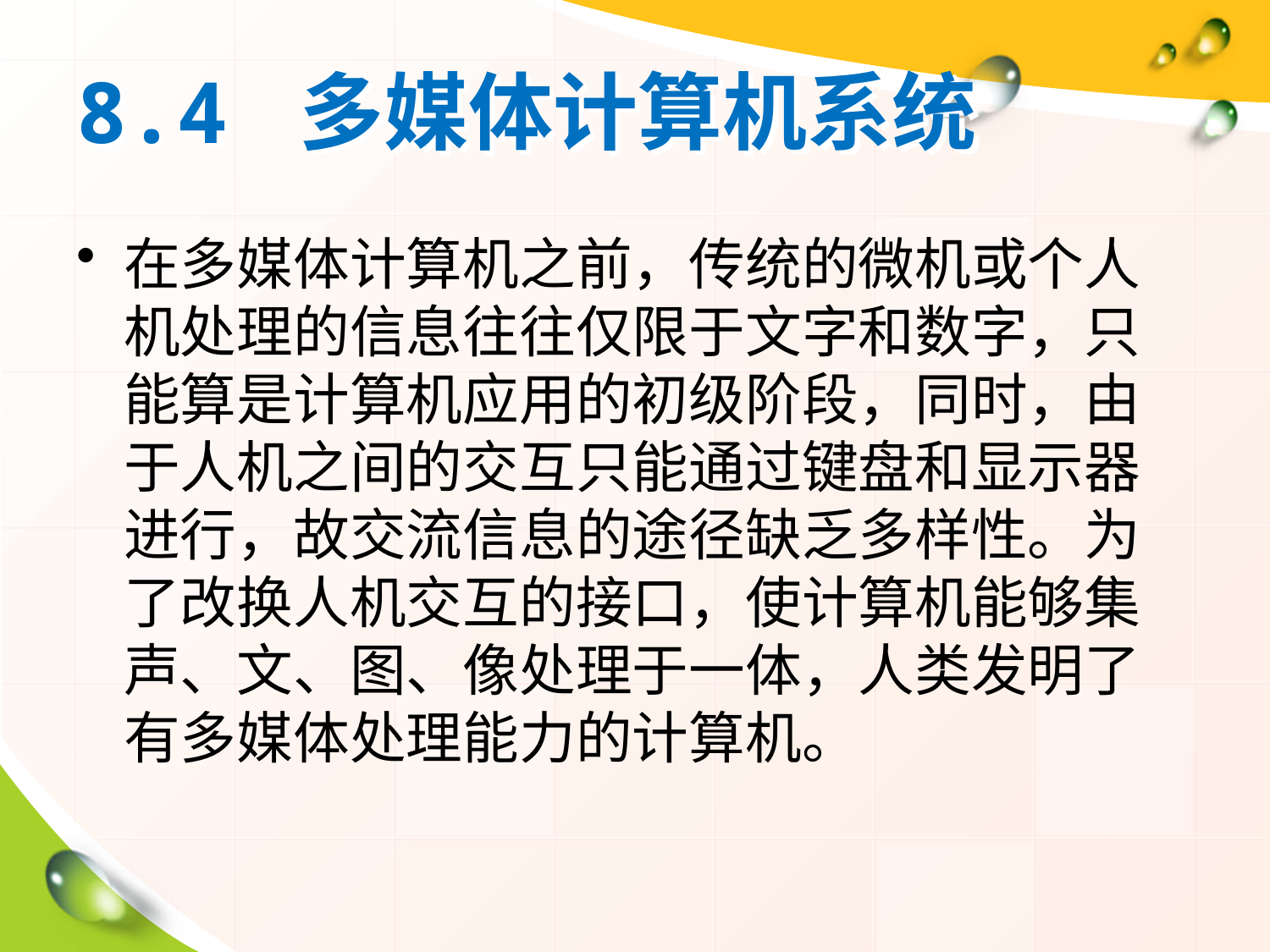

# 8.4 多媒体计算机系统
在多媒体计算机之前，传统的微机或个人机处理的信息往往仅限于文字和数字，只能算是计算机应用的初级阶段，同时，由于人机之间的交互只能通过键盘和显示器进行，故交流信息的途径缺乏多样性。为了改换人机交互的接口，使计算机能够集声、文、图、像处理于一体，人类发明了有多媒体处理能力的计算机。